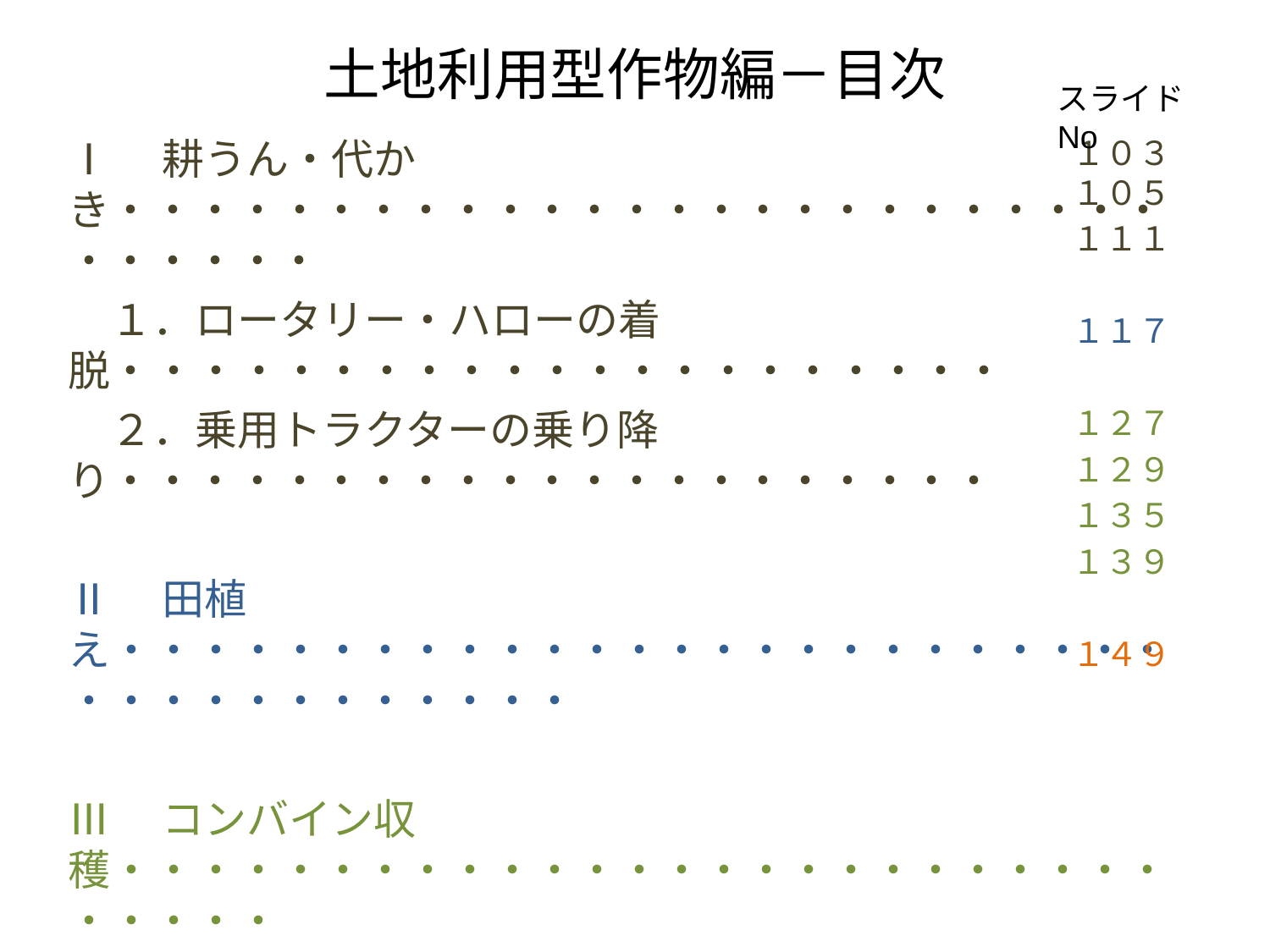

土地利用型作物編－目次
スライドNo
Ⅰ　耕うん・代かき・・・・・・・・・・・・・・・・・・・・・・・・・・・・・・・
　１．ロータリー・ハローの着脱・・・・・・・・・・・・・・・・・・・・・
　２．乗用トラクターの乗り降り・・・・・・・・・・・・・・・・・・・・・

Ⅱ　田植え・・・・・・・・・・・・・・・・・・・・・・・・・・・・・・・・・・・・・

Ⅲ　コンバイン収穫・・・・・・・・・・・・・・・・・・・・・・・・・・・・・・
　１．機械の清掃・整備、道路走行・・・・・・・・・・・・・・・・・・
　２．ほ場の出入り・・・・・・・・・・・・・・・・・・・・・・・・・・・・・・・
　３．収穫・・・・・・・・・・・・・・・・・・・・・・・・・・・・・・・・・・・・・・

Ⅳ　大規模畑作・野菜作収穫・・・・・・・・・・・・・・・・・・・・・・
１０３１０５
１１１

１１７

１２７
１２９
１３５
１３９

１４９